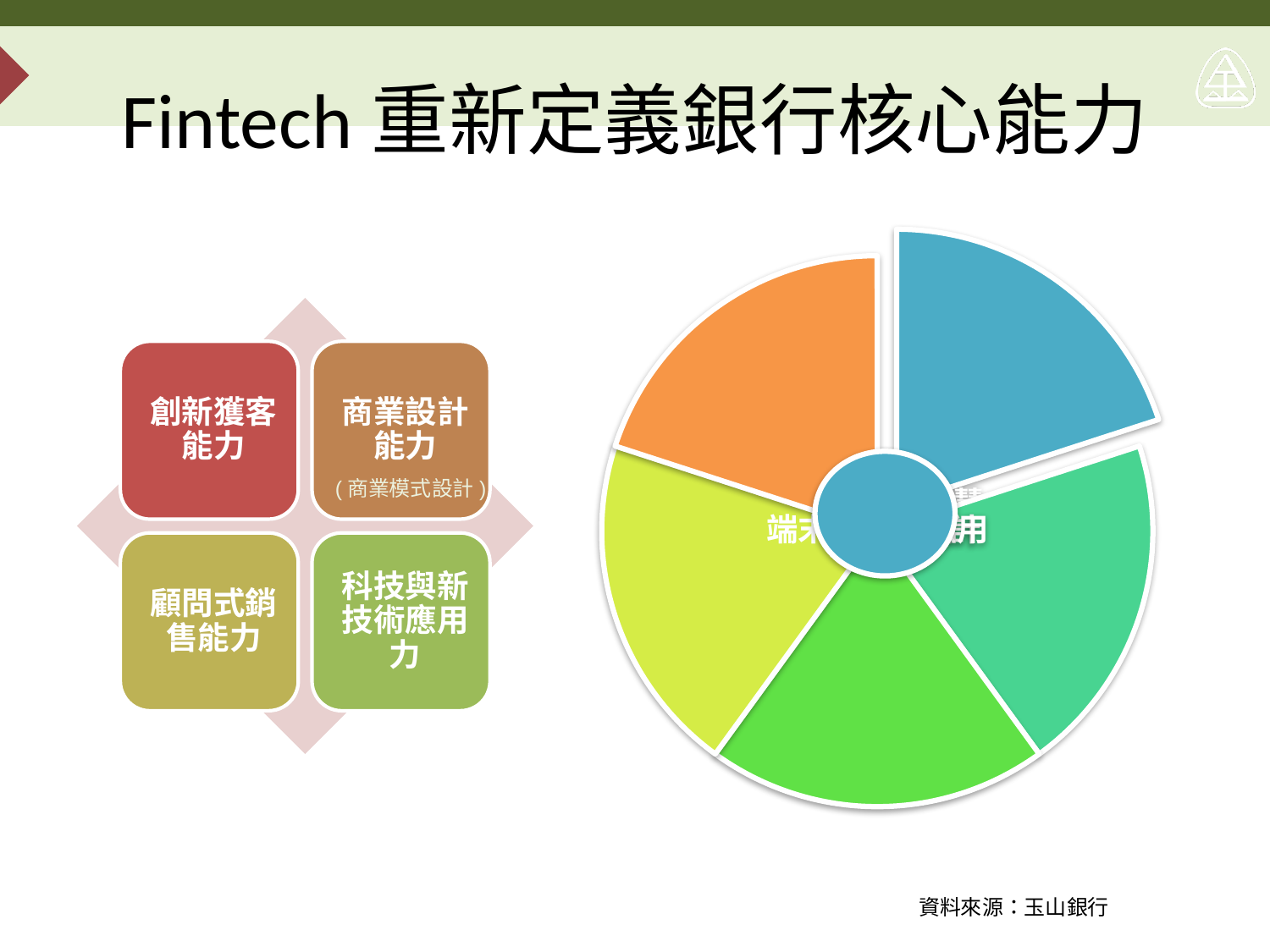

# Fintech重新定義銀行核心能力
AI 人工智慧
大數據分析
行動APP設計
端末整合與應用
UX

創新獲客能力
商業設計能力
顧問式銷售能力
科技與新技術應用力

(商業模式設計)
資料來源：玉山銀行